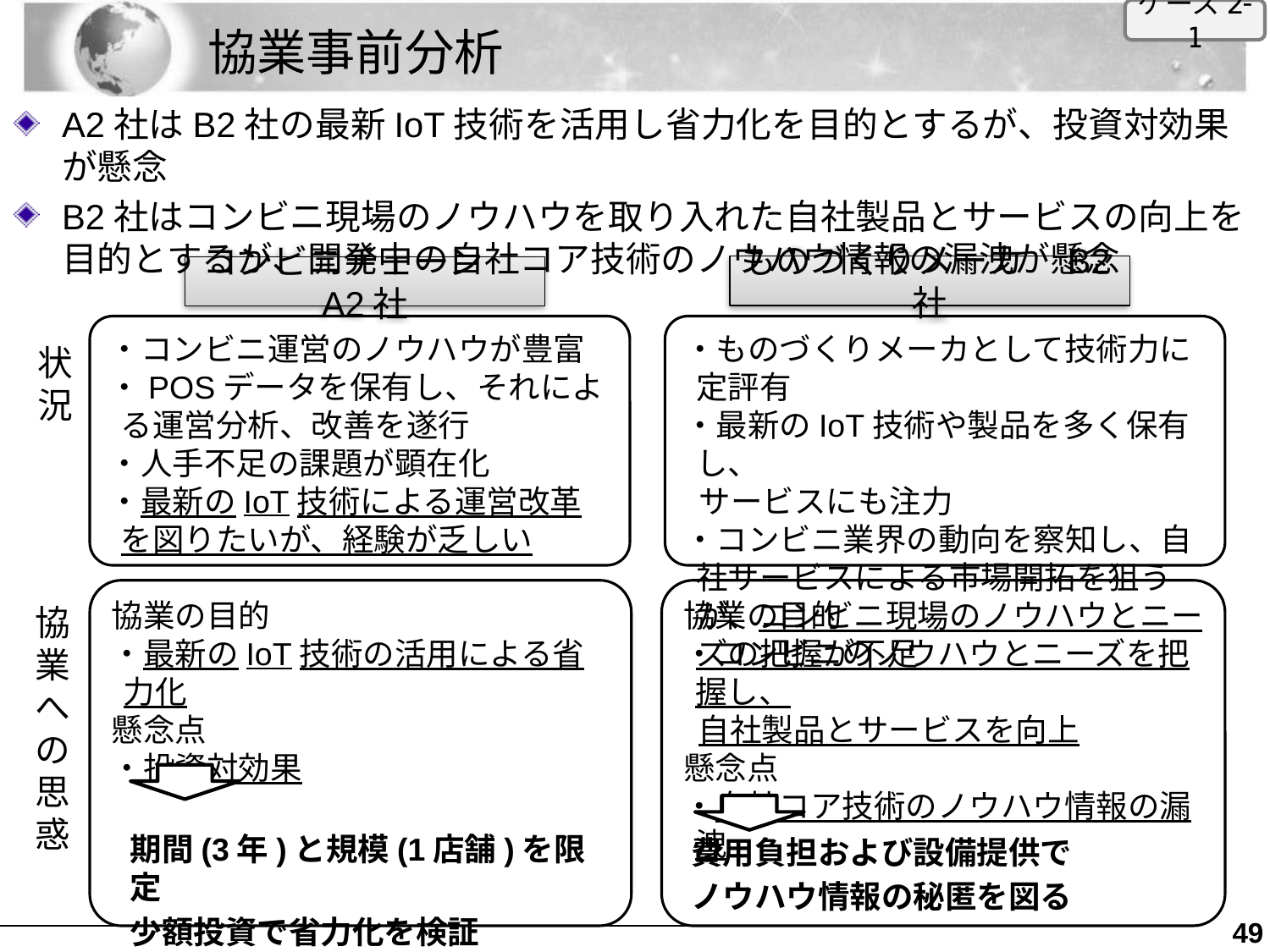

ケース2-1
# 協業事前分析
A2社はB2社の最新IoT技術を活用し省力化を目的とするが、投資対効果が懸念
B2社はコンビニ現場のノウハウを取り入れた自社製品とサービスの向上を目的とするが、開発中の自社コア技術のノウハウ情報の漏洩が懸念
ものづくりメーカ　B2社
コンビニチェーン　A2社
・コンビニ運営のノウハウが豊富
・POSデータを保有し、それによる運営分析、改善を遂行
・人手不足の課題が顕在化
・最新のIoT技術による運営改革を図りたいが、経験が乏しい
・ものづくりメーカとして技術力に定評有
・最新のIoT技術や製品を多く保有し、
 サービスにも注力
・コンビニ業界の動向を察知し、自社サービスによる市場開拓を狙うが、コンビニ現場のノウハウとニーズの把握が不足
状
況
協業の目的
・最新のIoT技術の活用による省力化
懸念点
・投資対効果

協業の目的
・コンビニのノウハウとニーズを把握し、
 自社製品とサービスを向上
懸念点
・自社コア技術のノウハウ情報の漏洩
協
業
へ
の
思
惑

期間(3年)と規模(1店舗)を限定
少額投資で省力化を検証
費用負担および設備提供で
ノウハウ情報の秘匿を図る
49